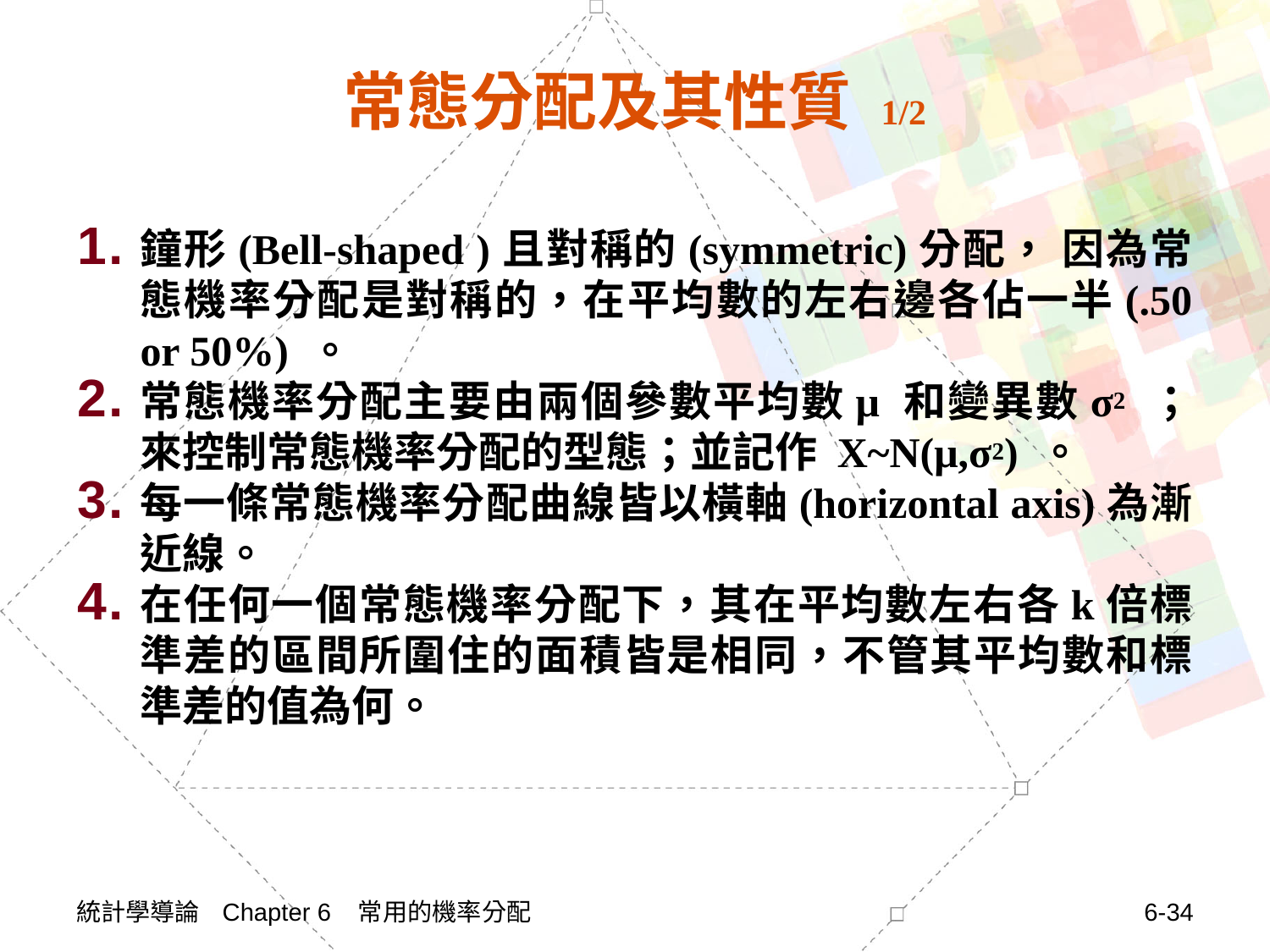

常態分配及其性質 1/2

鐘形(Bell-shaped )且對稱的(symmetric)分配， 因為常態機率分配是對稱的，在平均數的左右邊各佔一半(.50 or 50%) 。
常態機率分配主要由兩個參數平均數μ 和變異數σ2 ；來控制常態機率分配的型態；並記作 X~N(μ,σ2) 。
每一條常態機率分配曲線皆以橫軸(horizontal axis)為漸近線。
在任何一個常態機率分配下，其在平均數左右各k倍標準差的區間所圍住的面積皆是相同，不管其平均數和標準差的值為何。
統計學導論   Chapter 6   常用的機率分配
6-34